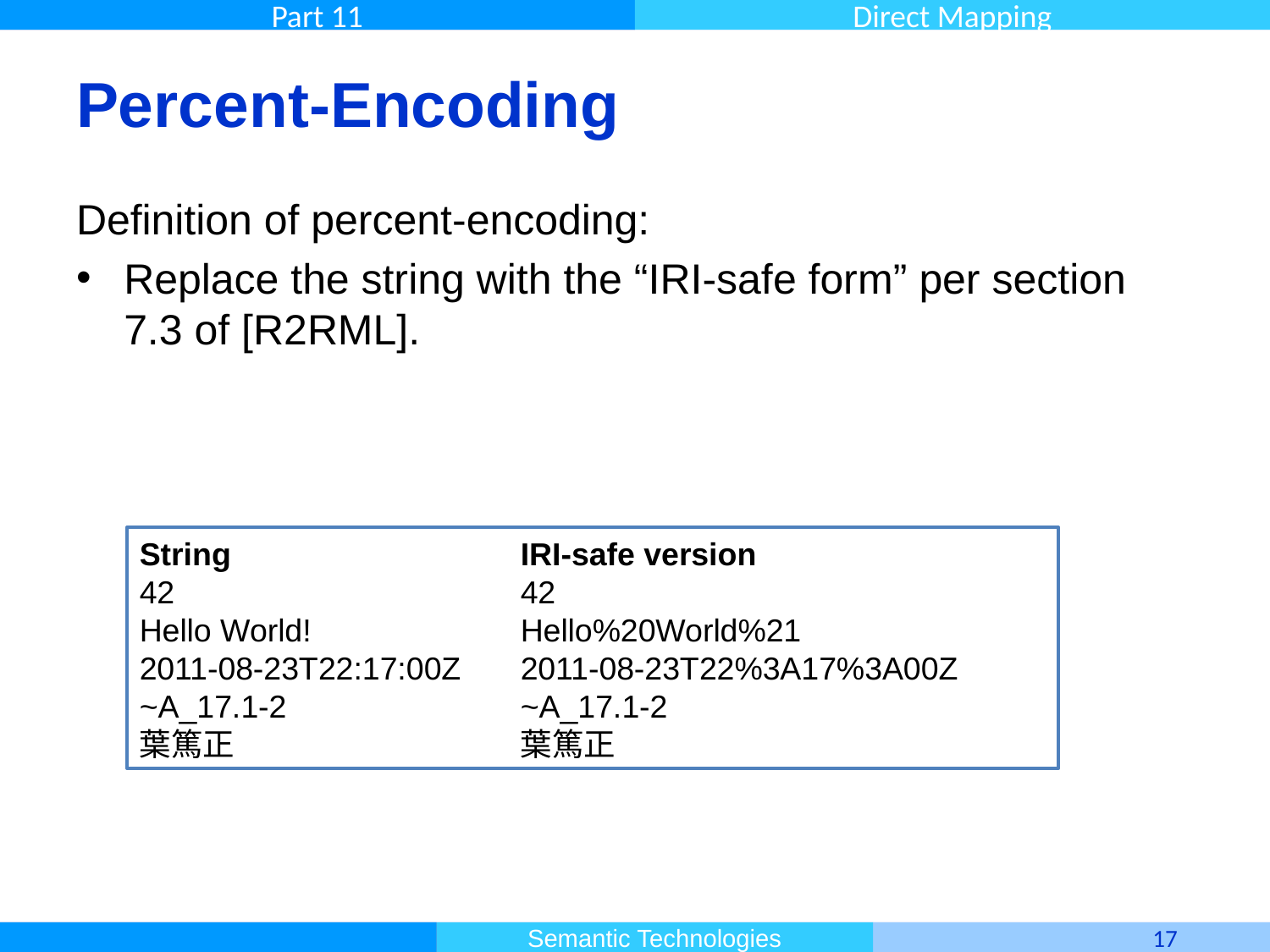

# Percent-Encoding
Definition of percent-encoding:
Replace the string with the “IRI-safe form” per section 7.3 of [R2RML].

String			IRI-safe version
42			42
Hello World!		Hello%20World%21
2011-08-23T22:17:00Z	2011-08-23T22%3A17%3A00Z
~A_17.1-2		~A_17.1-2
葉篤正			葉篤正